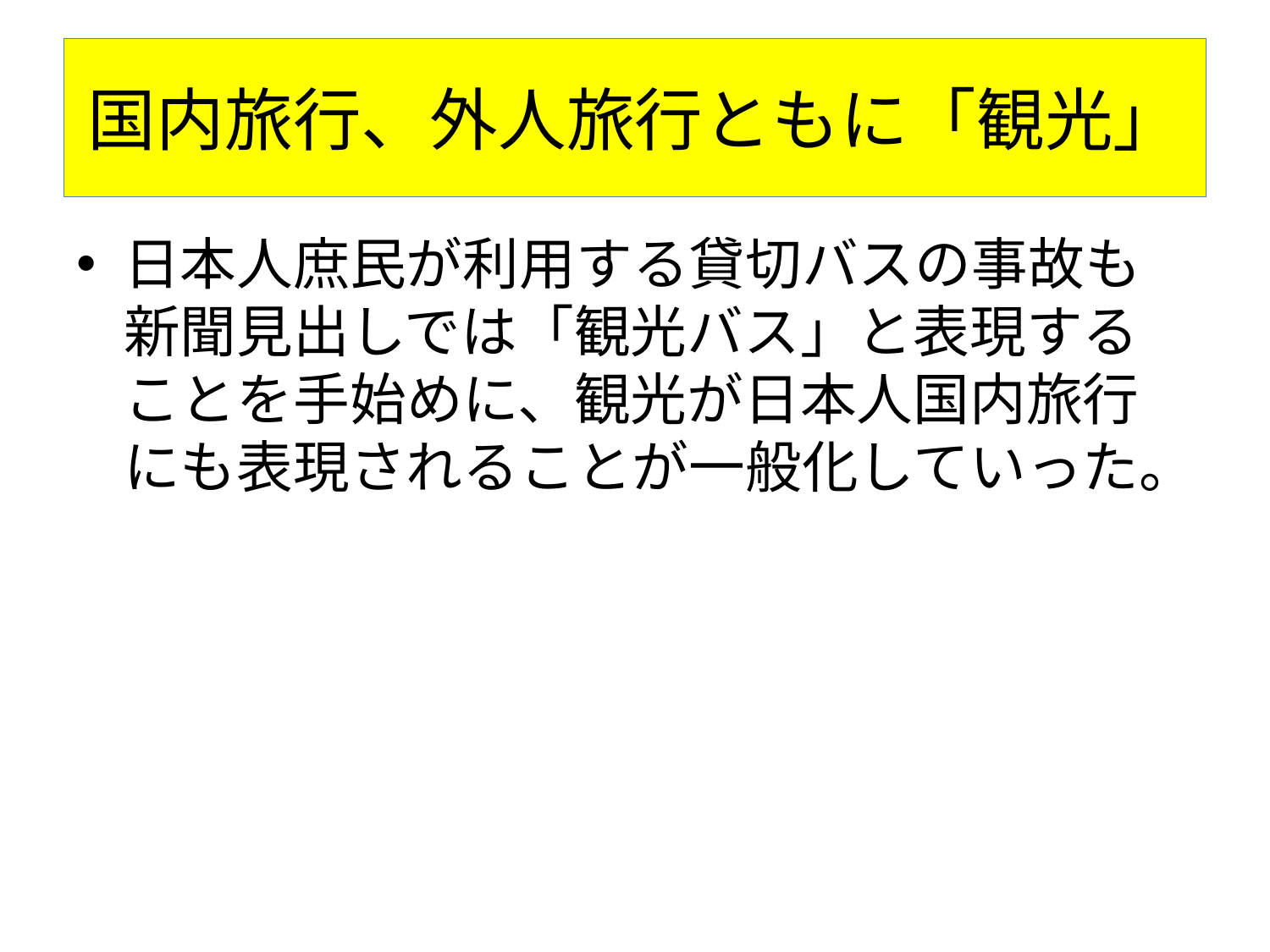

# 国内旅行、外人旅行ともに「観光」
日本人庶民が利用する貸切バスの事故も新聞見出しでは「観光バス」と表現することを手始めに、観光が日本人国内旅行にも表現されることが一般化していった。